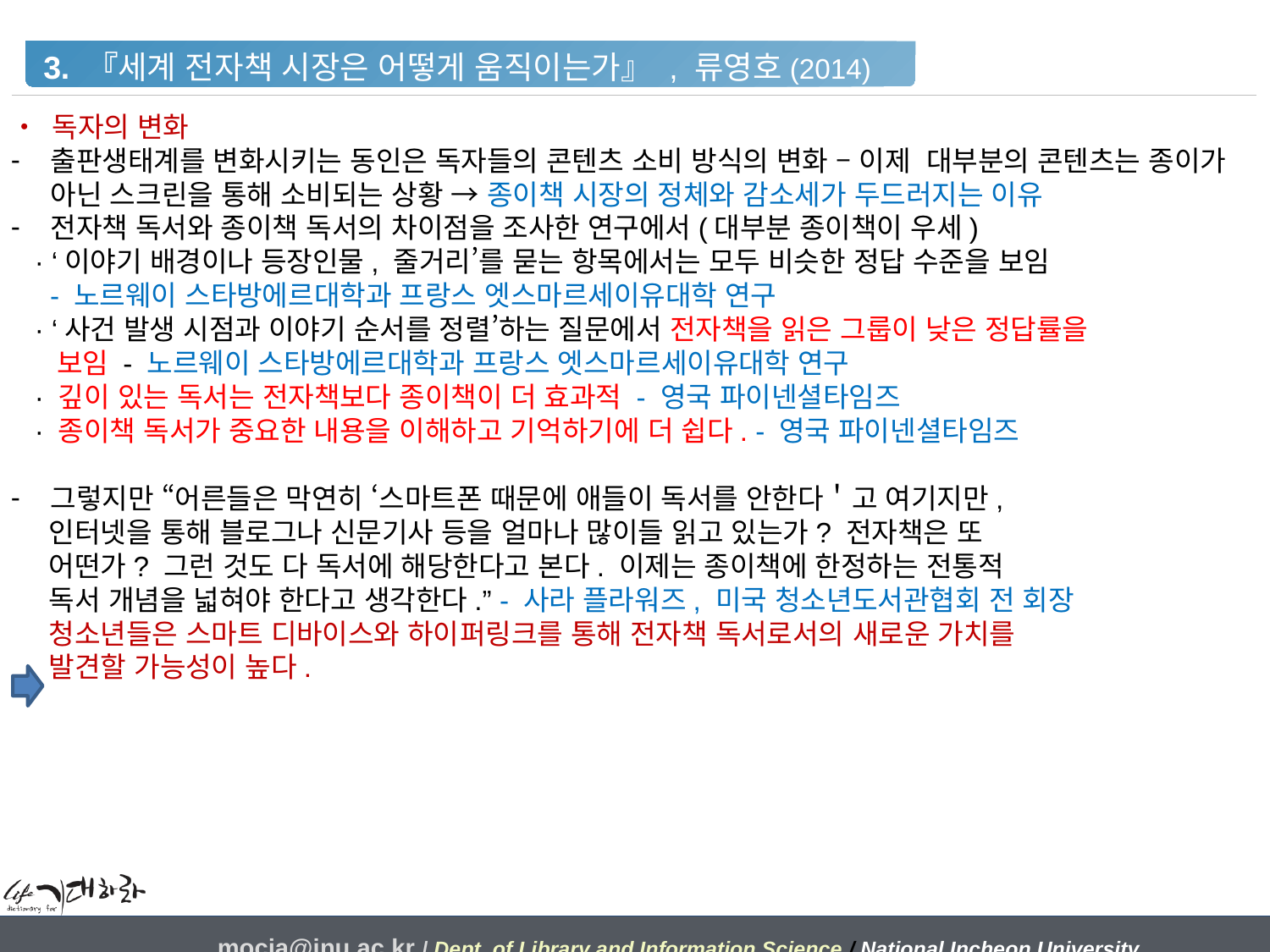

3. 『세계 전자책 시장은 어떻게 움직이는가』 , 류영호(2014)
• 독자의 변화
출판생태계를 변화시키는 동인은 독자들의 콘텐츠 소비 방식의 변화 – 이제  대부분의 콘텐츠는 종이가 아닌 스크린을 통해 소비되는 상황 → 종이책 시장의 정체와 감소세가 두드러지는 이유
전자책 독서와 종이책 독서의 차이점을 조사한 연구에서(대부분 종이책이 우세)
   · ‘이야기 배경이나 등장인물, 줄거리’를 묻는 항목에서는 모두 비슷한 정답 수준을 보임
     - 노르웨이 스타방에르대학과 프랑스 엣스마르세이유대학 연구
   · ‘사건 발생 시점과 이야기 순서를 정렬’하는 질문에서 전자책을 읽은 그룹이 낮은 정답률을
     보임 - 노르웨이 스타방에르대학과 프랑스 엣스마르세이유대학 연구
   · 깊이 있는 독서는 전자책보다 종이책이 더 효과적 - 영국 파이넨셜타임즈
   · 종이책 독서가 중요한 내용을 이해하고 기억하기에 더 쉽다. - 영국 파이넨셜타임즈

그렇지만 “어른들은 막연히 ‘스마트폰 때문에 애들이 독서를 안한다＇고 여기지만,
    인터넷을 통해 블로그나 신문기사 등을 얼마나 많이들 읽고 있는가? 전자책은 또
    어떤가? 그런 것도 다 독서에 해당한다고 본다. 이제는 종이책에 한정하는 전통적
    독서 개념을 넓혀야 한다고 생각한다.” - 사라 플라워즈, 미국 청소년도서관협회 전 회장
    청소년들은 스마트 디바이스와 하이퍼링크를 통해 전자책 독서로서의 새로운 가치를
    발견할 가능성이 높다.

mocja@inu.ac.kr / Dept. of Library and Information Science / National Incheon University